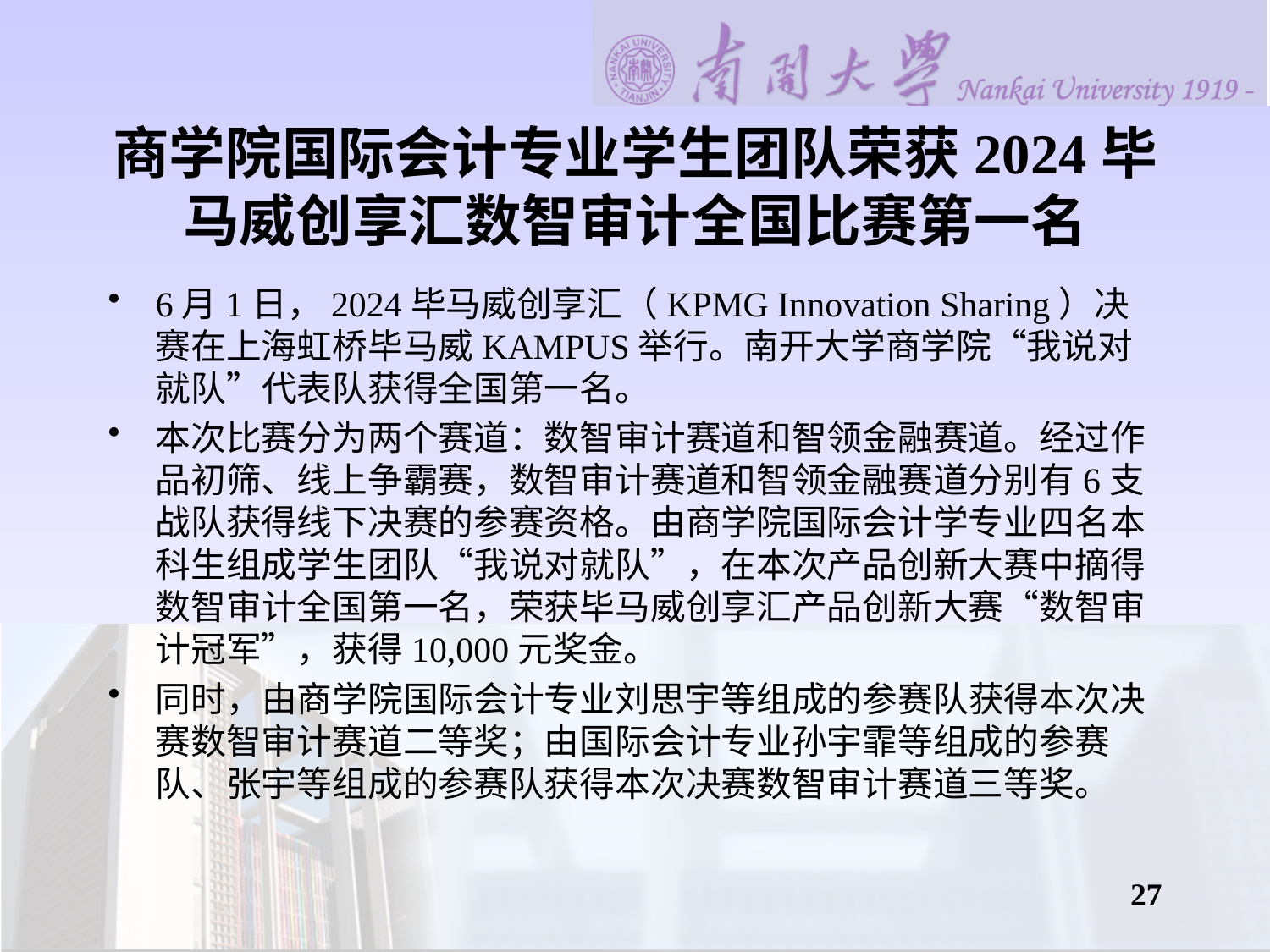

# 商学院国际会计专业学生团队荣获2024毕马威创享汇数智审计全国比赛第一名
6月1日，2024毕马威创享汇（KPMG Innovation Sharing）决赛在上海虹桥毕马威KAMPUS举行。南开大学商学院“我说对就队”代表队获得全国第一名。
本次比赛分为两个赛道：数智审计赛道和智领金融赛道。经过作品初筛、线上争霸赛，数智审计赛道和智领金融赛道分别有6支战队获得线下决赛的参赛资格。由商学院国际会计学专业四名本科生组成学生团队“我说对就队”，在本次产品创新大赛中摘得数智审计全国第一名，荣获毕马威创享汇产品创新大赛“数智审计冠军”，获得10,000元奖金。
同时，由商学院国际会计专业刘思宇等组成的参赛队获得本次决赛数智审计赛道二等奖；由国际会计专业孙宇霏等组成的参赛队、张宇等组成的参赛队获得本次决赛数智审计赛道三等奖。

27